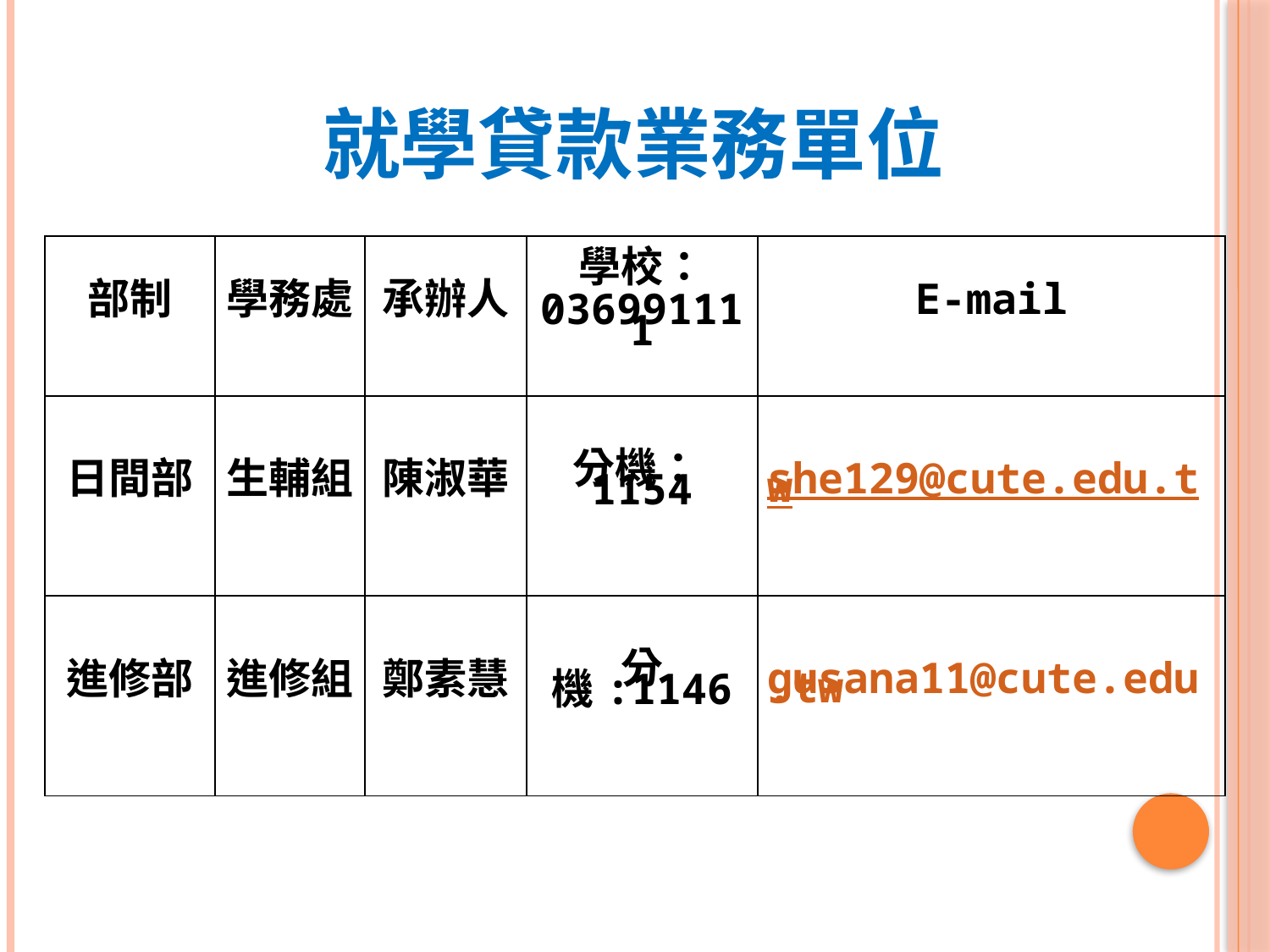

# 就學貸款業務單位
| 部制 | 學務處 | 承辦人 | 學校： 036991111 | E-mail |
| --- | --- | --- | --- | --- |
| 日間部 | 生輔組 | 陳淑華 | 分機：1154 | she129@cute.edu.tw |
| 進修部 | 進修組 | 鄭素慧 | 分機:1146 | gusana11@cute.edu.tw |